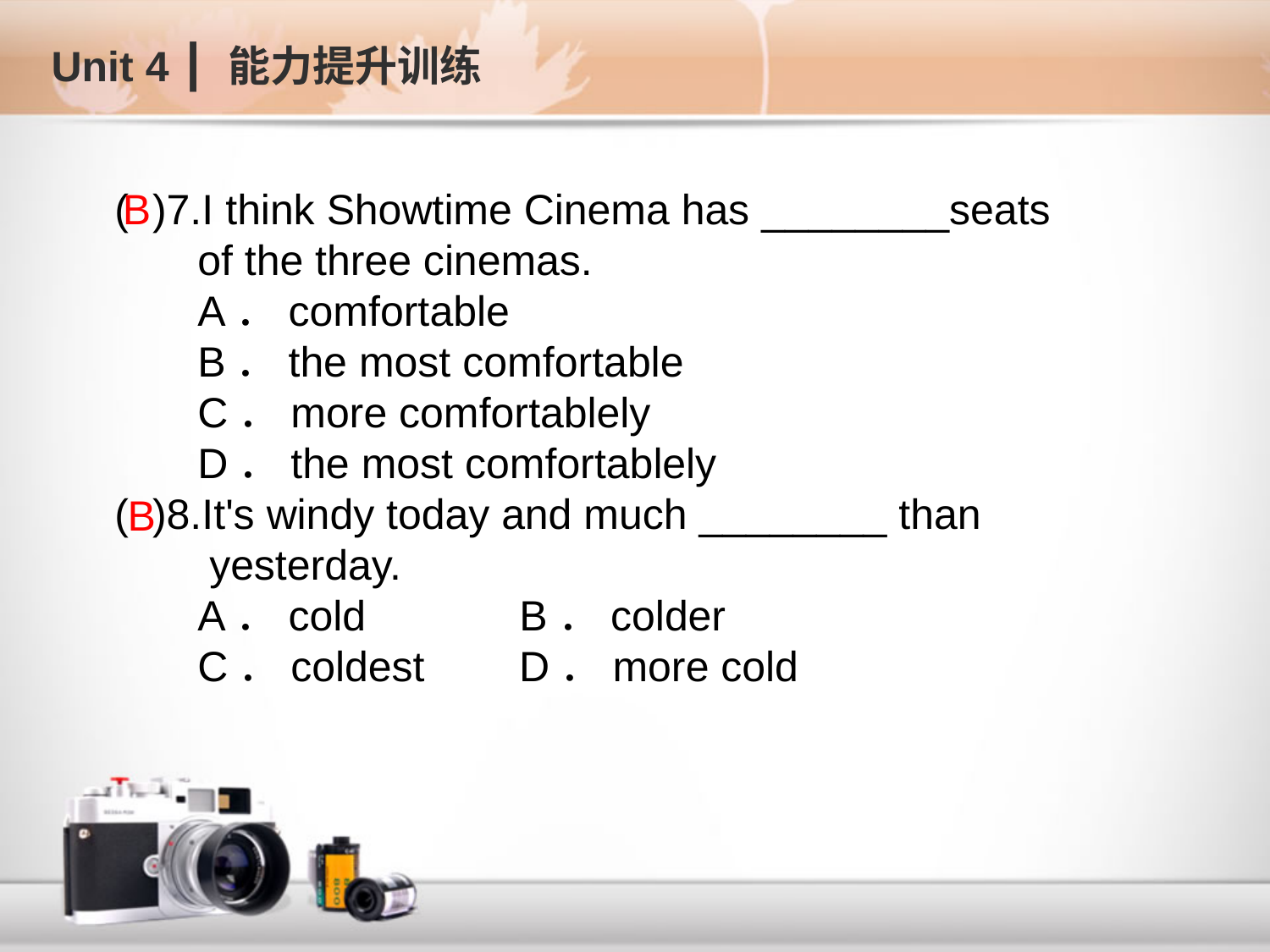

Unit 4 ┃ 能力提升训练
(  )7.I think Showtime Cinema has ________seats
       of the three cinemas.
       A．comfortable
       B．the most comfortable
       C．more comfortablely
       D．the most comfortablely
(  )8.It's windy today and much ________ than
        yesterday.
       A．cold             B．colder
       C．coldest        D．more cold
 B

B